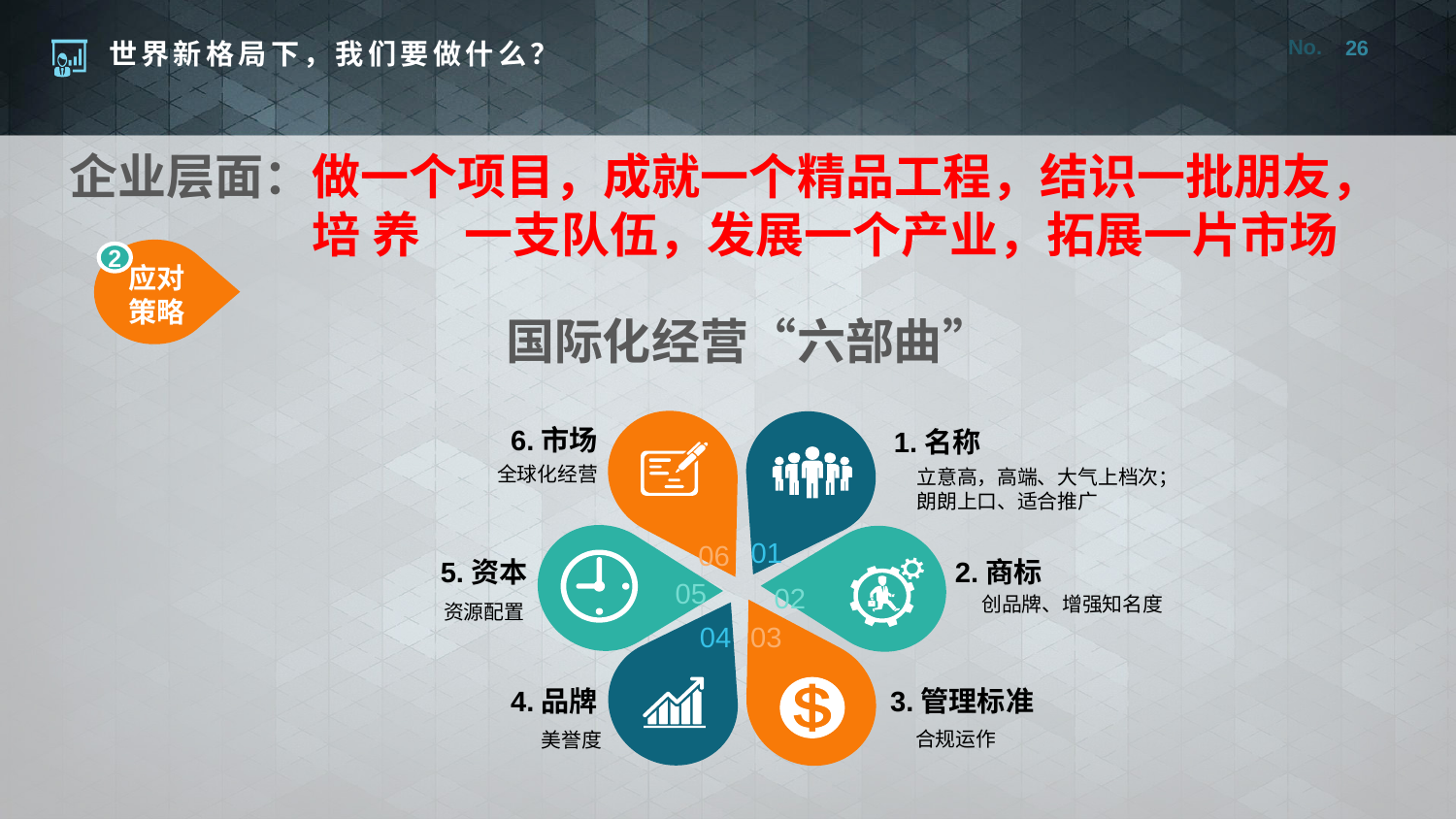

26
企业层面：做一个项目，成就一个精品工程，结识一批朋友，培 养    一支队伍，发展一个产业，拓展一片市场

2
应对
策略
国际化经营“六部曲”

6.市场
1.名称

全球化经营
立意高，高端、大气上档次；
朗朗上口、适合推广

01
06

5.资本
2.商标

05
02

创品牌、增强知名度
资源配置
03
04

4.品牌
3.管理标准
合规运作
美誉度